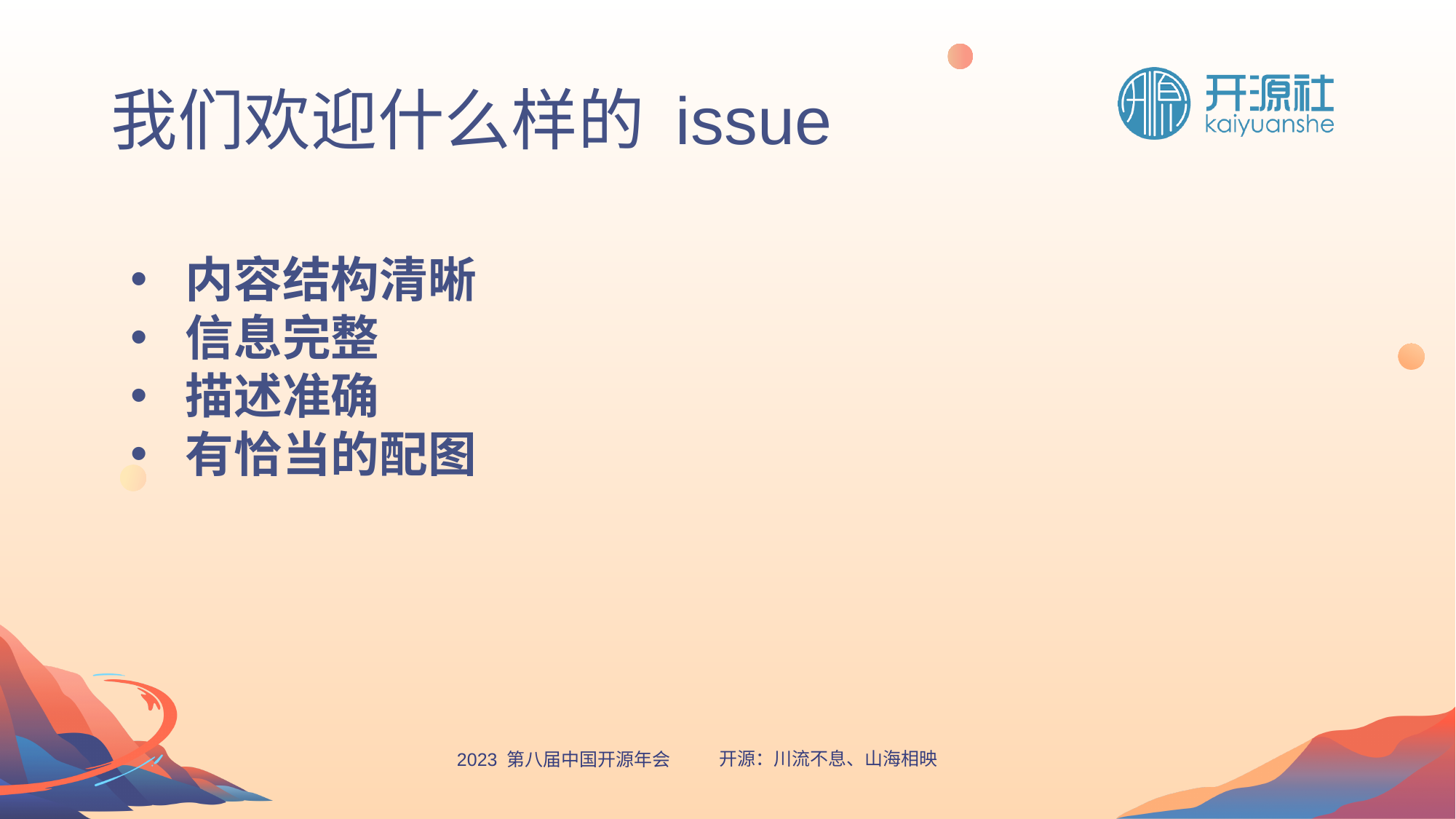

# 我们欢迎什么样的 issue
内容结构清晰
信息完整
描述准确
有恰当的配图